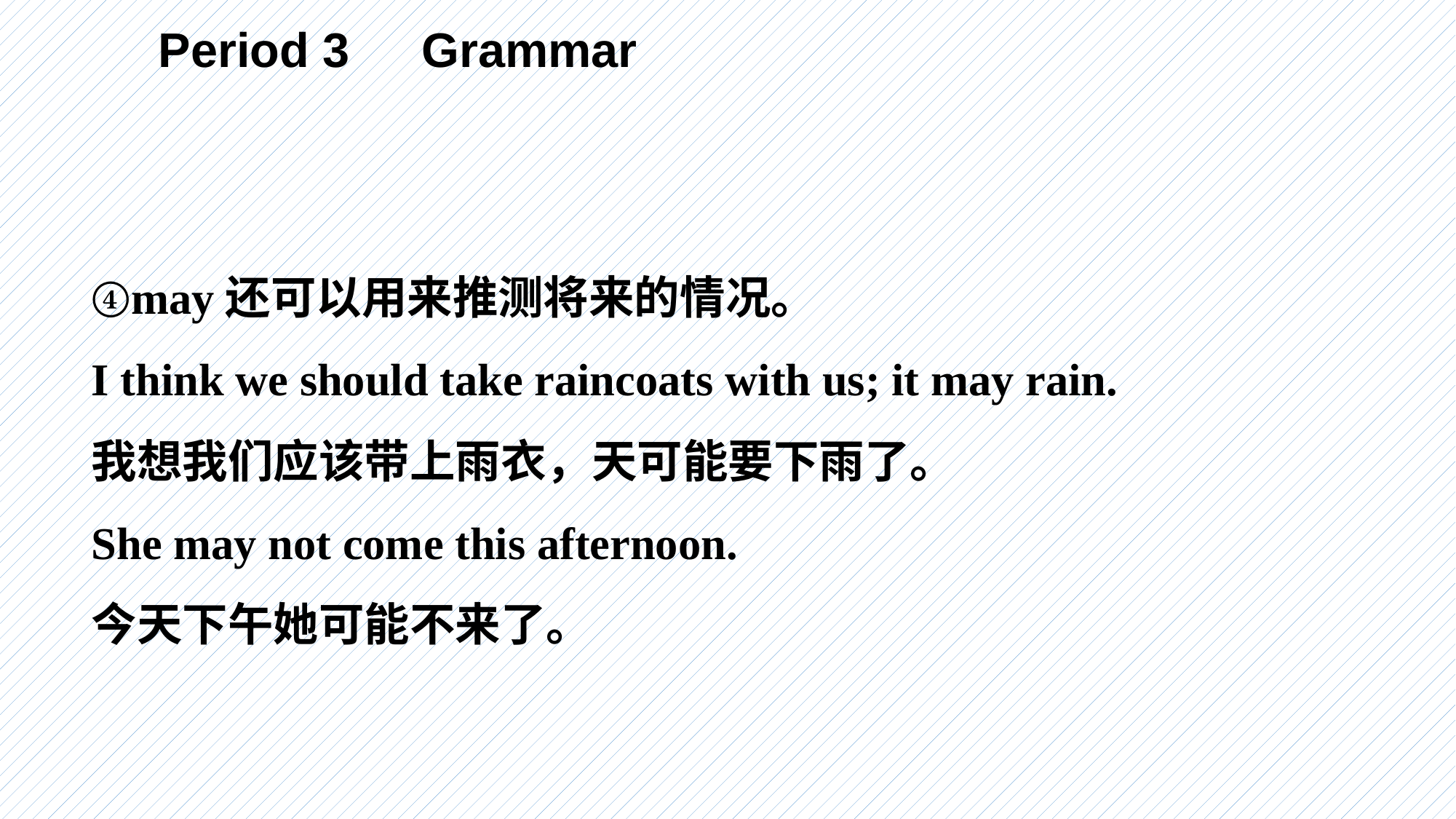

Period 3　Grammar
④may还可以用来推测将来的情况。
I think we should take raincoats with us; it may rain.
我想我们应该带上雨衣，天可能要下雨了。
She may not come this afternoon.
今天下午她可能不来了。